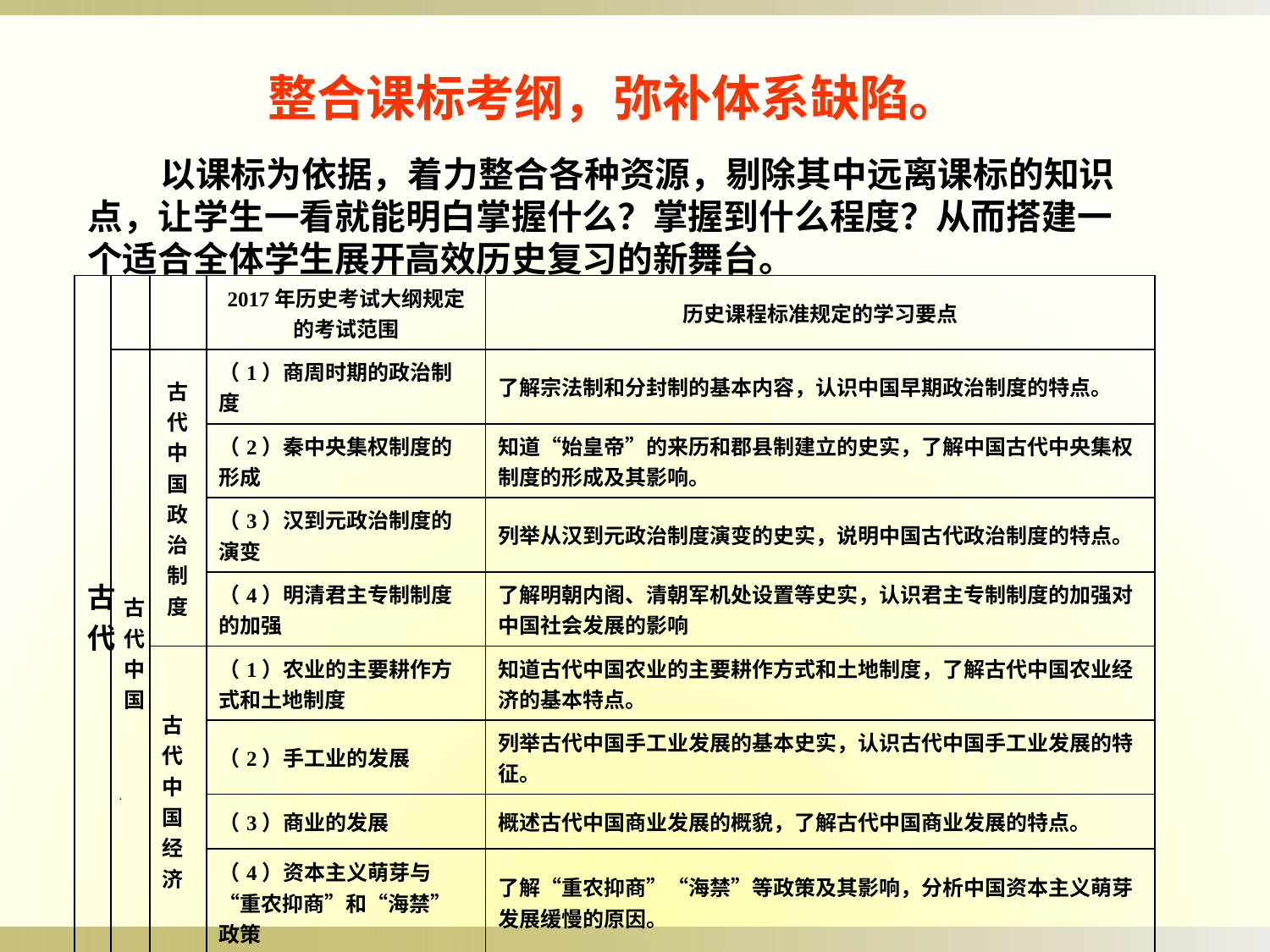

整合课标考纲，弥补体系缺陷。
        以课标为依据，着力整合各种资源，剔除其中远离课标的知识点，让学生一看就能明白掌握什么？掌握到什么程度？从而搭建一个适合全体学生展开高效历史复习的新舞台。
| 古代 |  |  | 2017年历史考试大纲规定的考试范围 | 历史课程标准规定的学习要点 |
| --- | --- | --- | --- | --- |
|  | 古代中国 | 古代 中国 政治 制度 | （1）商周时期的政治制度 | 了解宗法制和分封制的基本内容，认识中国早期政治制度的特点。 |
|  |  |  | （2）秦中央集权制度的形成 | 知道“始皇帝”的来历和郡县制建立的史实，了解中国古代中央集权制度的形成及其影响。 |
|  |  |  | （3）汉到元政治制度的演变 | 列举从汉到元政治制度演变的史实，说明中国古代政治制度的特点。 |
|  |  |  | （4）明清君主专制制度的加强 | 了解明朝内阁、清朝军机处设置等史实，认识君主专制制度的加强对中国社会发展的影响 |
|  |  | 古代 中国 经济 | （1）农业的主要耕作方式和土地制度 | 知道古代中国农业的主要耕作方式和土地制度，了解古代中国农业经济的基本特点。 |
|  |  |  | （2）手工业的发展 | 列举古代中国手工业发展的基本史实，认识古代中国手工业发展的特征。 |
|  |  |  | （3）商业的发展 | 概述古代中国商业发展的概貌，了解古代中国商业发展的特点。 |
|  |  |  | （4）资本主义萌芽与“重农抑商”和“海禁”政策 | 了解“重农抑商”“海禁”等政策及其影响，分析中国资本主义萌芽发展缓慢的原因。 |